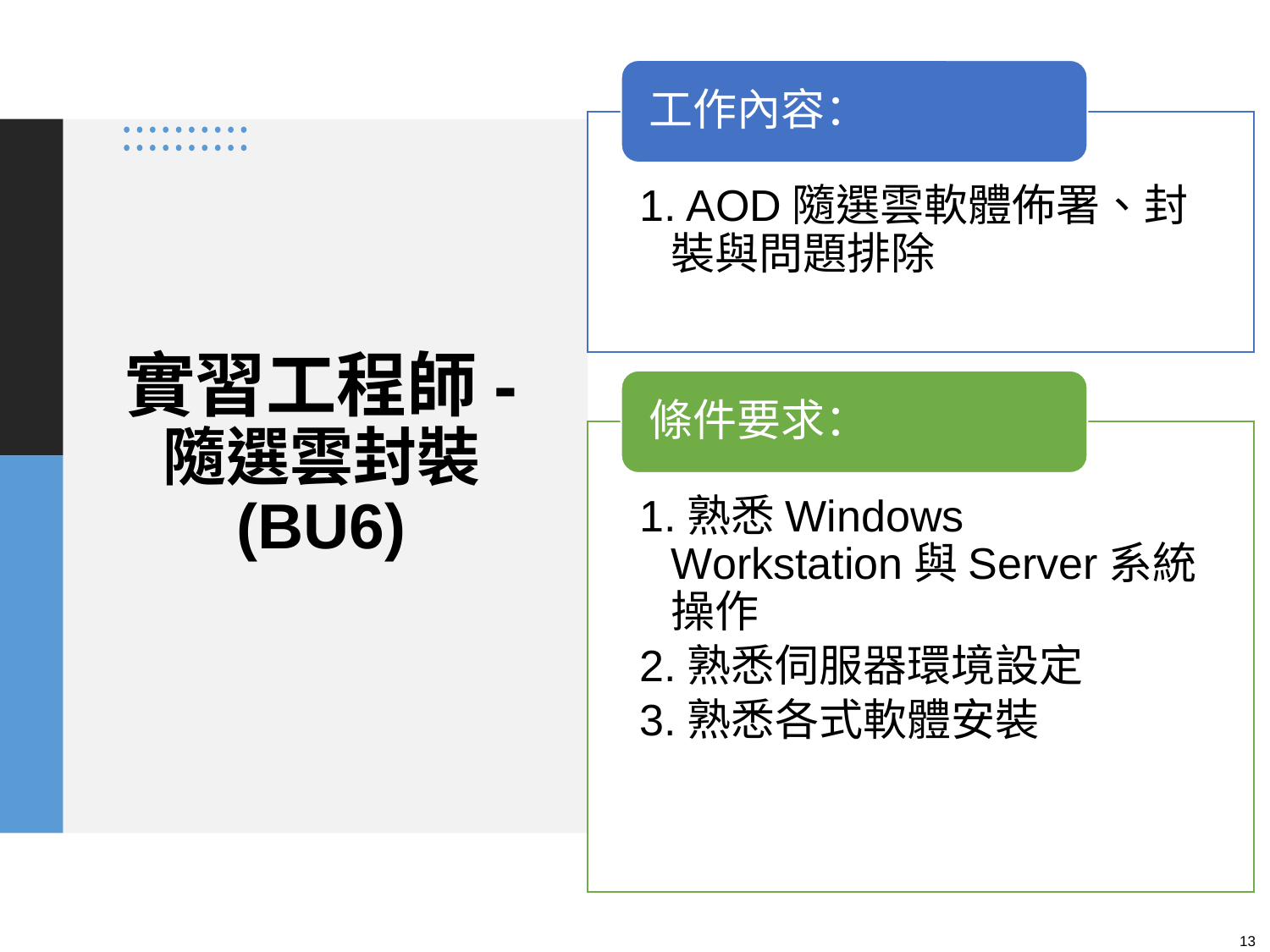

1. AOD隨選雲軟體佈署、封裝與問題排除
工作內容：
1.熟悉Windows Workstation與Server系統操作
2.熟悉伺服器環境設定
3.熟悉各式軟體安裝
條件要求：

# 實習工程師- 隨選雲封裝 (BU6)